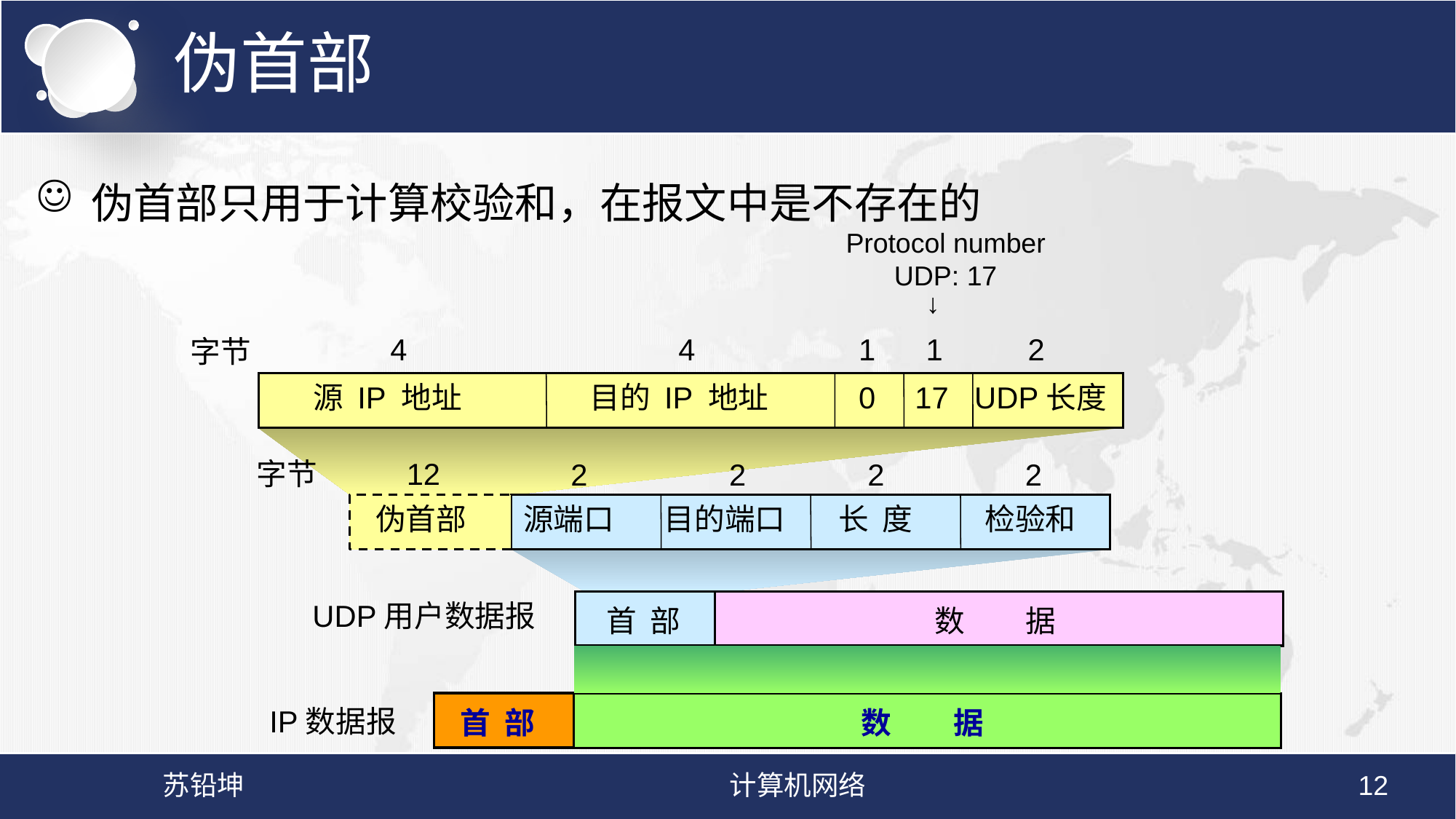

# 伪首部

伪首部只用于计算校验和，在报文中是不存在的
Protocol number
UDP: 17
↓
4
4
1
1
2
字节
源 IP 地址
目的 IP 地址
0
17
UDP长度

字节
12
2
2
2
2
长  度
伪首部
源端口
目的端口
检验和

UDP用户数据报
首  部
数         据

IP数据报
首  部
数         据
苏铅坤
计算机网络
12